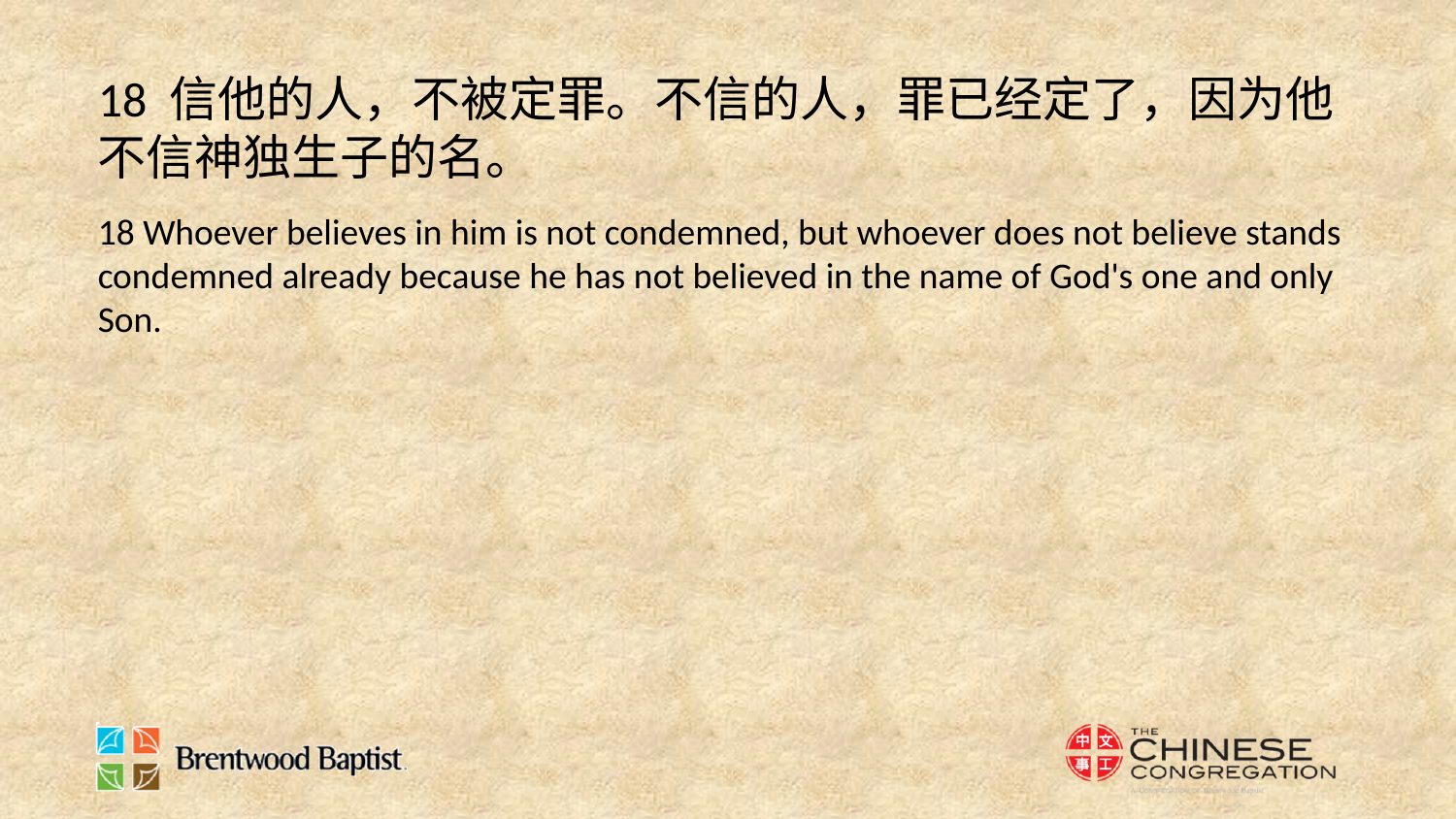

18 信他的人，不被定罪。不信的人，罪已经定了，因为他不信神独生子的名。

18 Whoever believes in him is not condemned, but whoever does not believe stands condemned already because he has not believed in the name of God's one and only Son.